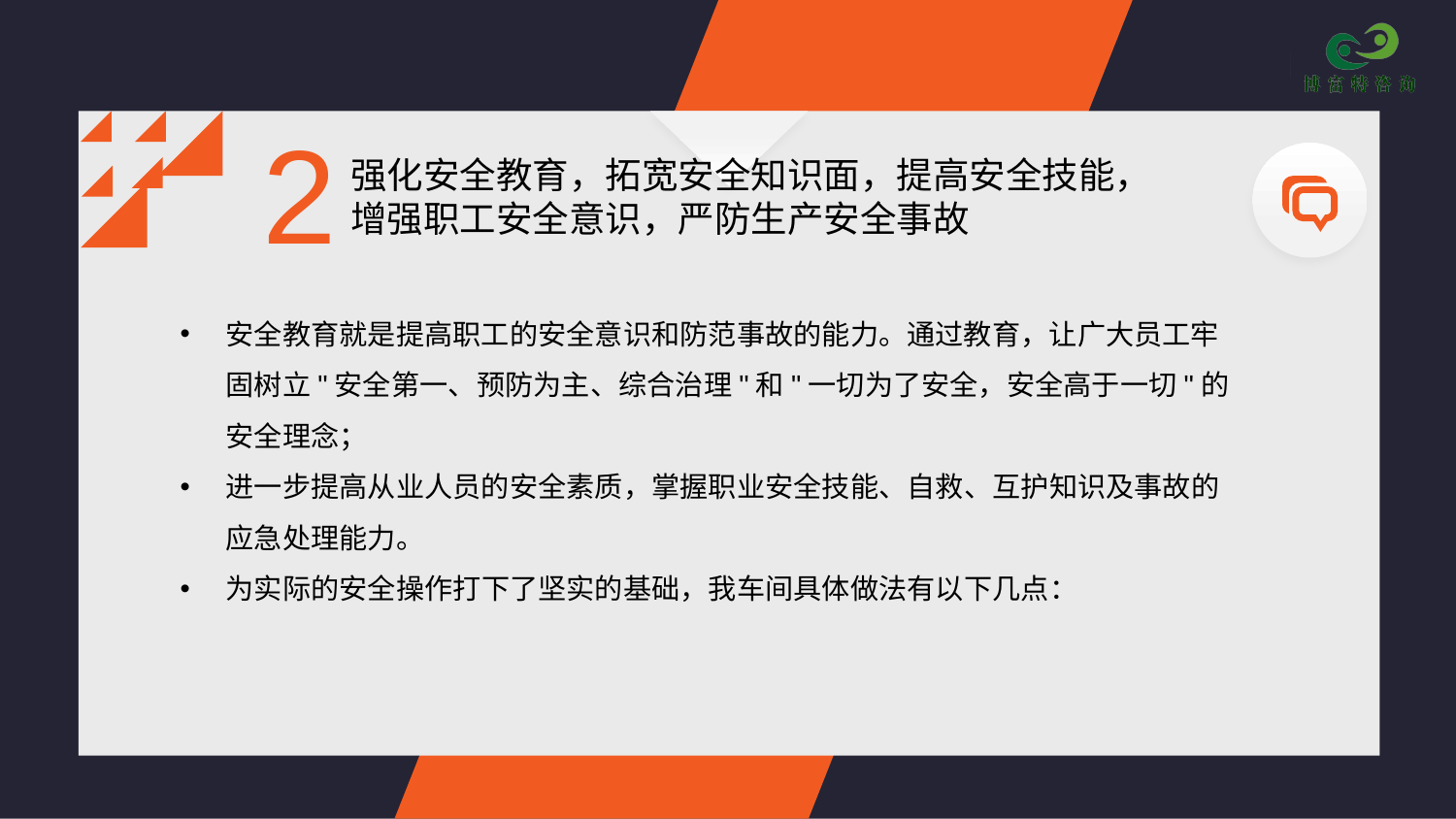

2

强化安全教育，拓宽安全知识面，提高安全技能，增强职工安全意识，严防生产安全事故
安全教育就是提高职工的安全意识和防范事故的能力。通过教育，让广大员工牢固树立"安全第一、预防为主、综合治理"和"一切为了安全，安全高于一切"的安全理念；
进一步提高从业人员的安全素质，掌握职业安全技能、自救、互护知识及事故的应急处理能力。
为实际的安全操作打下了坚实的基础，我车间具体做法有以下几点：